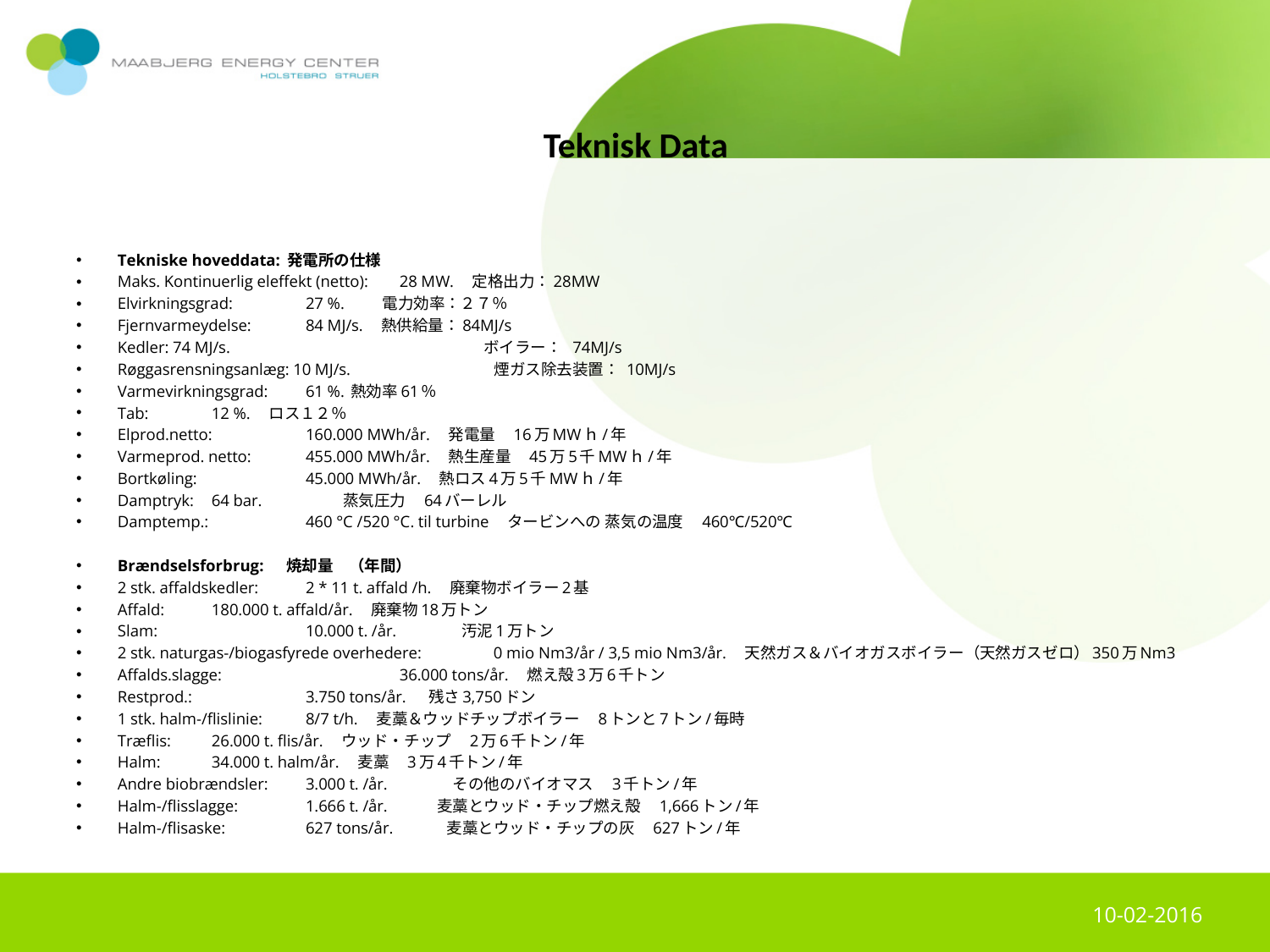

#
Teknisk Data

Tekniske hoveddata: 発電所の仕様
Maks. Kontinuerlig eleffekt (netto):	28 MW.　定格出力：28MW
Elvirkningsgrad:		27 %. 　　電力効率：２７％
Fjernvarmeydelse:		84 MJ/s.　熱供給量：84MJ/s
Kedler: 74 MJ/s.　　　　　　　　　　　　　　　　ボイラー：  74MJ/s
Røggasrensningsanlæg: 10 MJ/s.　　　　　　　　　煙ガス除去装置： 10MJ/s
Varmevirkningsgrad:		61 %. 熱効率61％
Tab:			12 %.　ロス１２％
Elprod.netto:		160.000 MWh/år.　発電量　16万MWｈ/年
Varmeprod. netto:         		455.000 MWh/år.　熱生産量　45万5千MWｈ/年
Bortkøling:                       		45.000 MWh/år.　熱ロス4万5千MWｈ/年
Damptryk:		64 bar.　　　　　蒸気圧力　64バーレル
Damptemp.:                    		460 °C /520 °C. til turbine　タービンへの 蒸気の温度　460℃/520℃

Brændselsforbrug: 　焼却量　（年間）
2 stk. affaldskedler:		2 * 11 t. affald /h.　廃棄物ボイラー2基
Affald: 			180.000 t. affald/år.　廃棄物18万トン
Slam:                    		10.000 t. /år.　　　　汚泥1万トン
2 stk. naturgas-/biogasfyrede overhedere: 	0 mio Nm3/år / 3,5 mio Nm3/år.　天然ガス＆バイオガスボイラー（天然ガスゼロ）350万Nm3
Affalds.slagge:                         	36.000 tons/år.　燃え殻3万6千トン
Restprod.:                          	3.750 tons/år. 　残さ3,750ドン
1 stk. halm-/flislinie:		8/7 t/h.　麦藁＆ウッドチップボイラー　8トンと7トン/毎時
Træflis: 			26.000 t. flis/år.　ウッド・チップ　2万6千トン/年
Halm: 			34.000 t. halm/år.　麦藁　3万4千トン/年
Andre biobrændsler:    		3.000 t. /år.　　　　その他のバイオマス　3千トン/年
Halm-/flisslagge:               		1.666 t. /år.　　　麦藁とウッド・チップ燃え殻　1,666トン/年
Halm-/flisaske:                  		627 tons/år. 　　　麦藁とウッド・チップの灰　627トン/年
10-02-2016